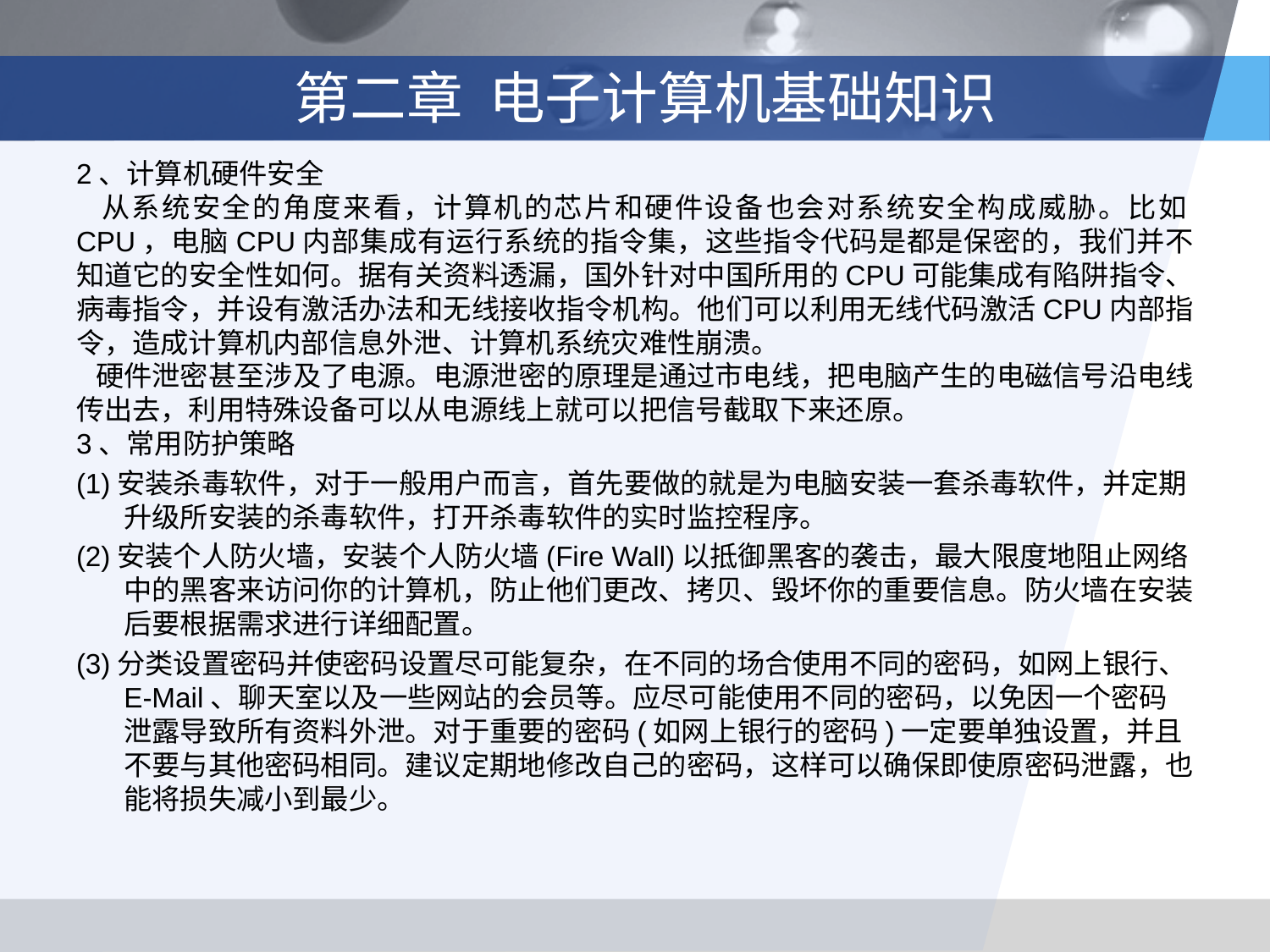

# 第二章  电子计算机基础知识
2、计算机硬件安全
  从系统安全的角度来看，计算机的芯片和硬件设备也会对系统安全构成威胁。比如CPU，电脑CPU内部集成有运行系统的指令集，这些指令代码是都是保密的，我们并不知道它的安全性如何。据有关资料透漏，国外针对中国所用的CPU可能集成有陷阱指令、病毒指令，并设有激活办法和无线接收指令机构。他们可以利用无线代码激活CPU内部指令，造成计算机内部信息外泄、计算机系统灾难性崩溃。
  硬件泄密甚至涉及了电源。电源泄密的原理是通过市电线，把电脑产生的电磁信号沿电线传出去，利用特殊设备可以从电源线上就可以把信号截取下来还原。
3、常用防护策略
(1)安装杀毒软件，对于一般用户而言，首先要做的就是为电脑安装一套杀毒软件，并定期升级所安装的杀毒软件，打开杀毒软件的实时监控程序。
(2)安装个人防火墙，安装个人防火墙(Fire Wall)以抵御黑客的袭击，最大限度地阻止网络中的黑客来访问你的计算机，防止他们更改、拷贝、毁坏你的重要信息。防火墙在安装后要根据需求进行详细配置。
(3)分类设置密码并使密码设置尽可能复杂，在不同的场合使用不同的密码，如网上银行、E-Mail、聊天室以及一些网站的会员等。应尽可能使用不同的密码，以免因一个密码泄露导致所有资料外泄。对于重要的密码(如网上银行的密码)一定要单独设置，并且不要与其他密码相同。建议定期地修改自己的密码，这样可以确保即使原密码泄露，也能将损失减小到最少。